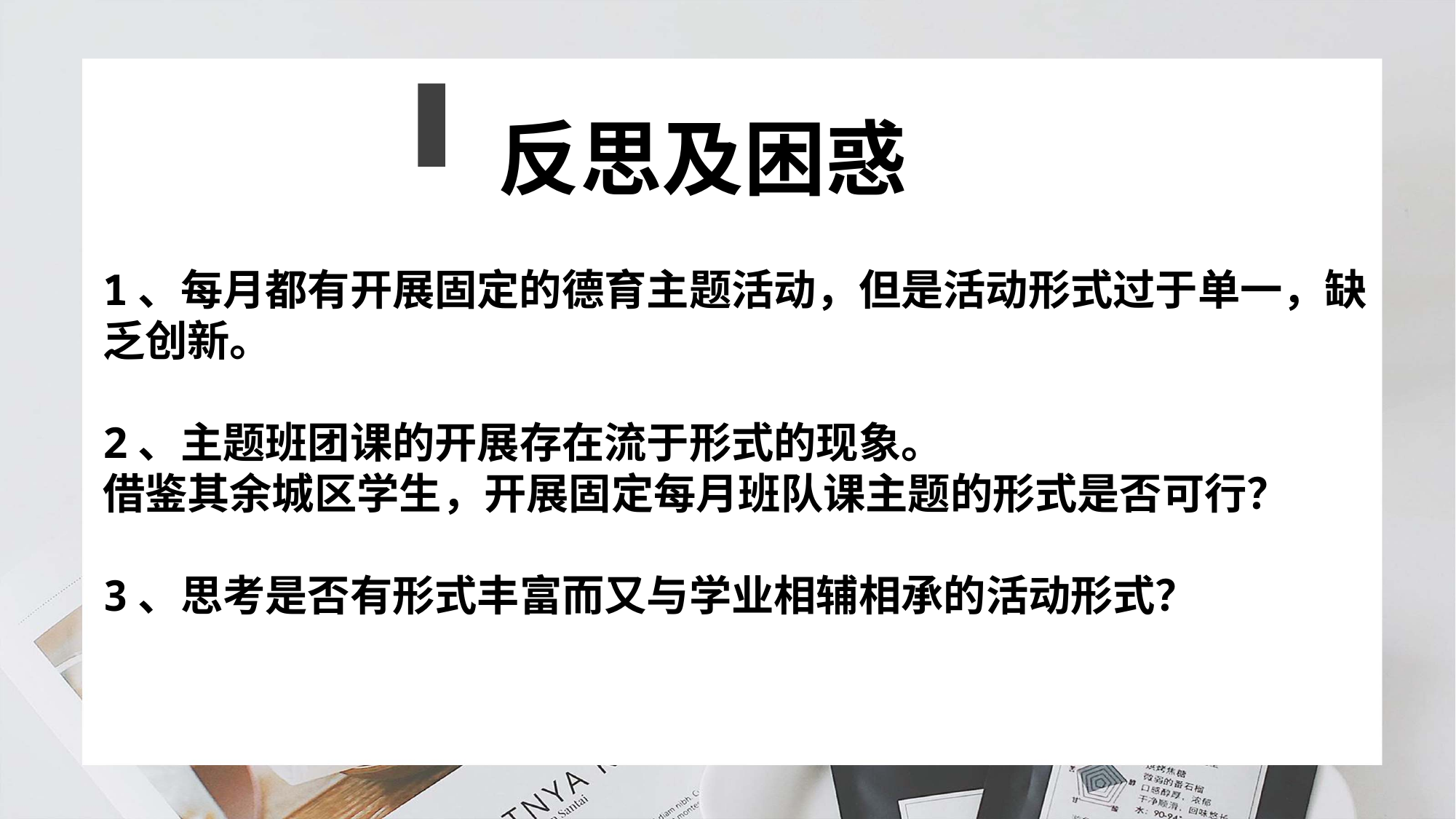

反思及困惑
1、每月都有开展固定的德育主题活动，但是活动形式过于单一，缺乏创新。

2、主题班团课的开展存在流于形式的现象。
借鉴其余城区学生，开展固定每月班队课主题的形式是否可行？

3、思考是否有形式丰富而又与学业相辅相承的活动形式？